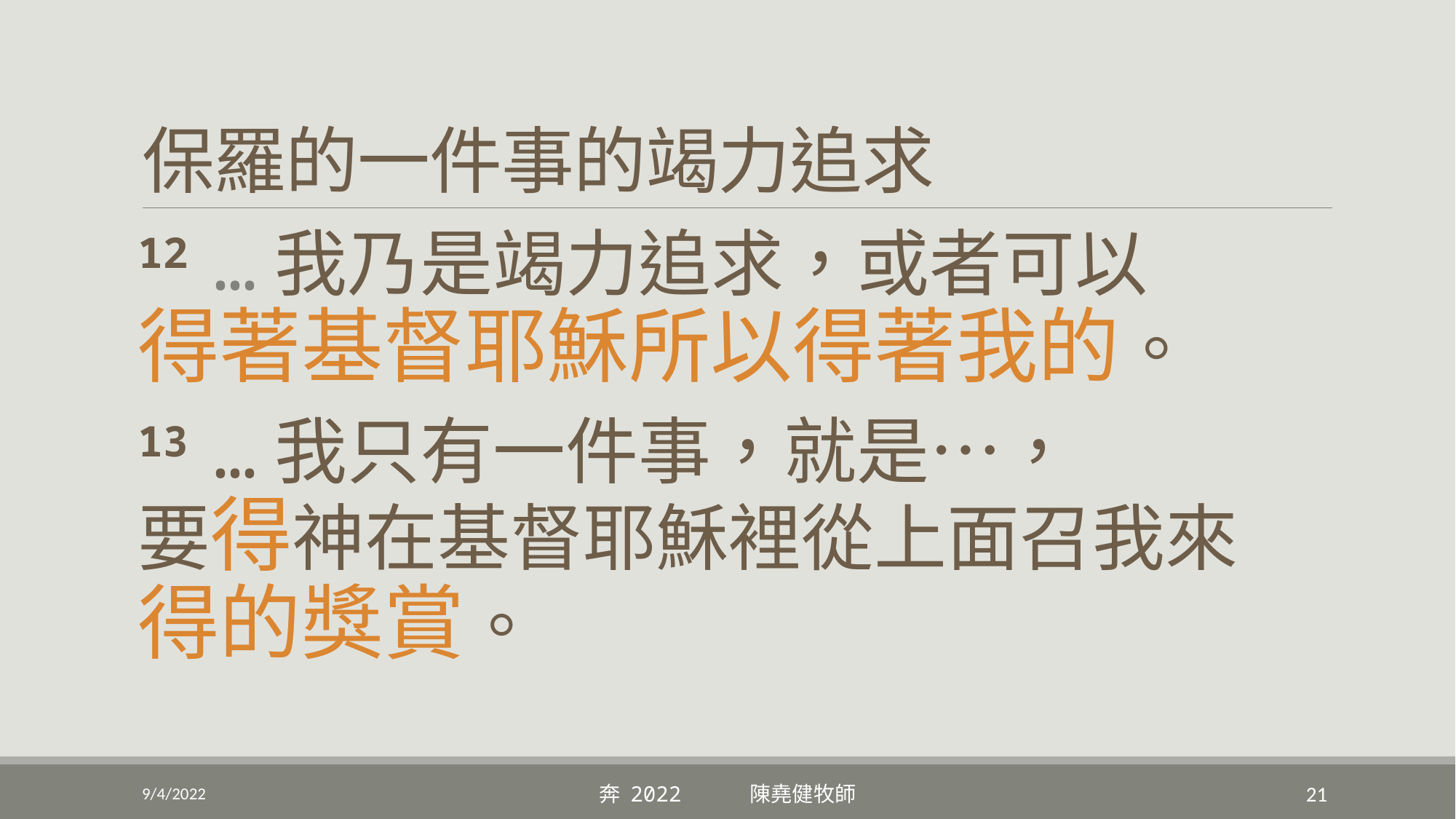

# 保羅的一件事的竭力追求
12 …我乃是竭力追求，或者可以
得著基督耶穌所以得著我的。
13 …我只有一件事，就是…，
要得神在基督耶穌裡從上面召我來
得的獎賞。

9/4/2022
奔 2022     陳堯健牧師
21